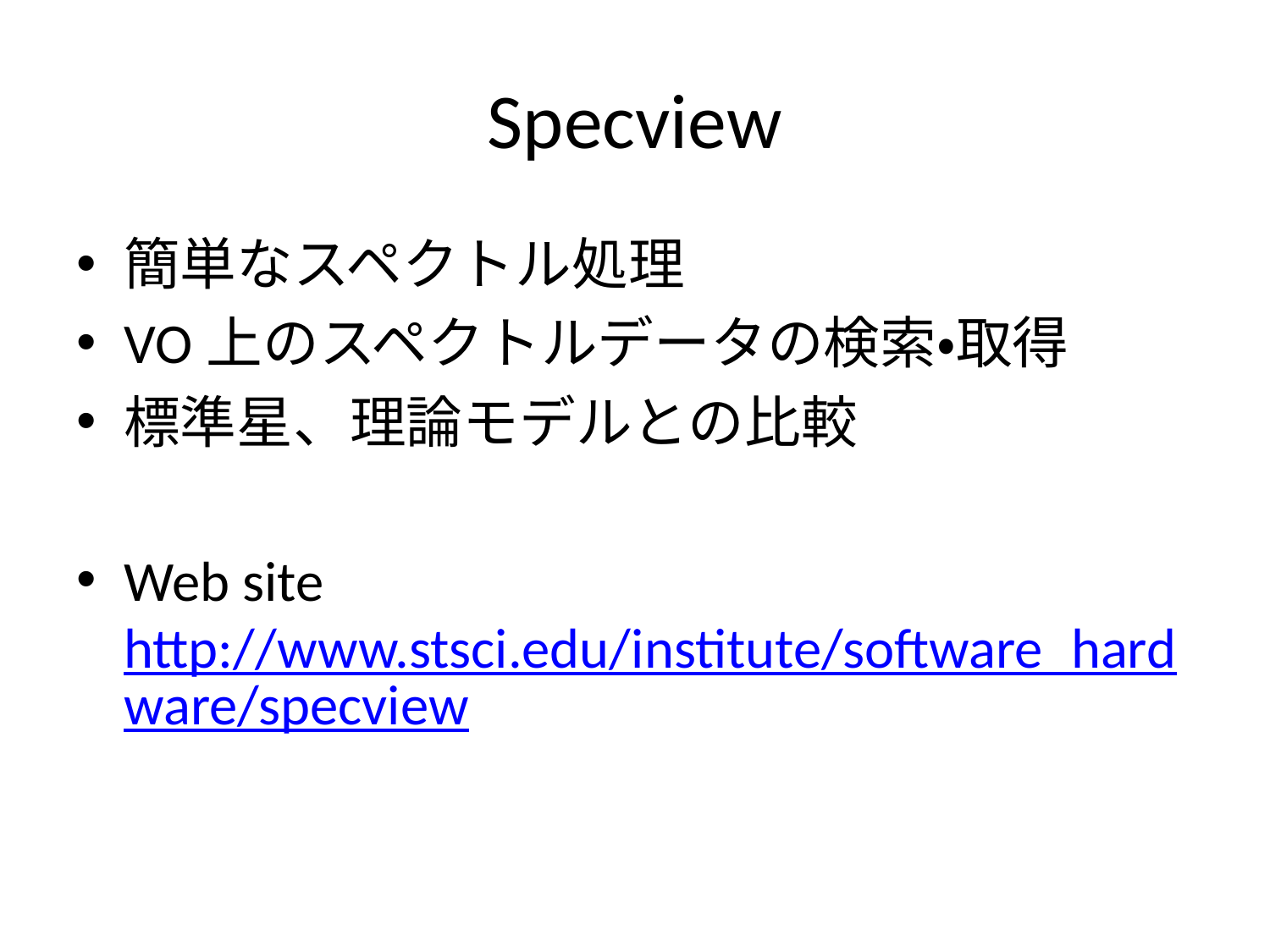

# Specview
簡単なスペクトル処理
VO上のスペクトルデータの検索・取得
標準星、理論モデルとの比較

Web site
http://www.stsci.edu/institute/software_hardware/specview